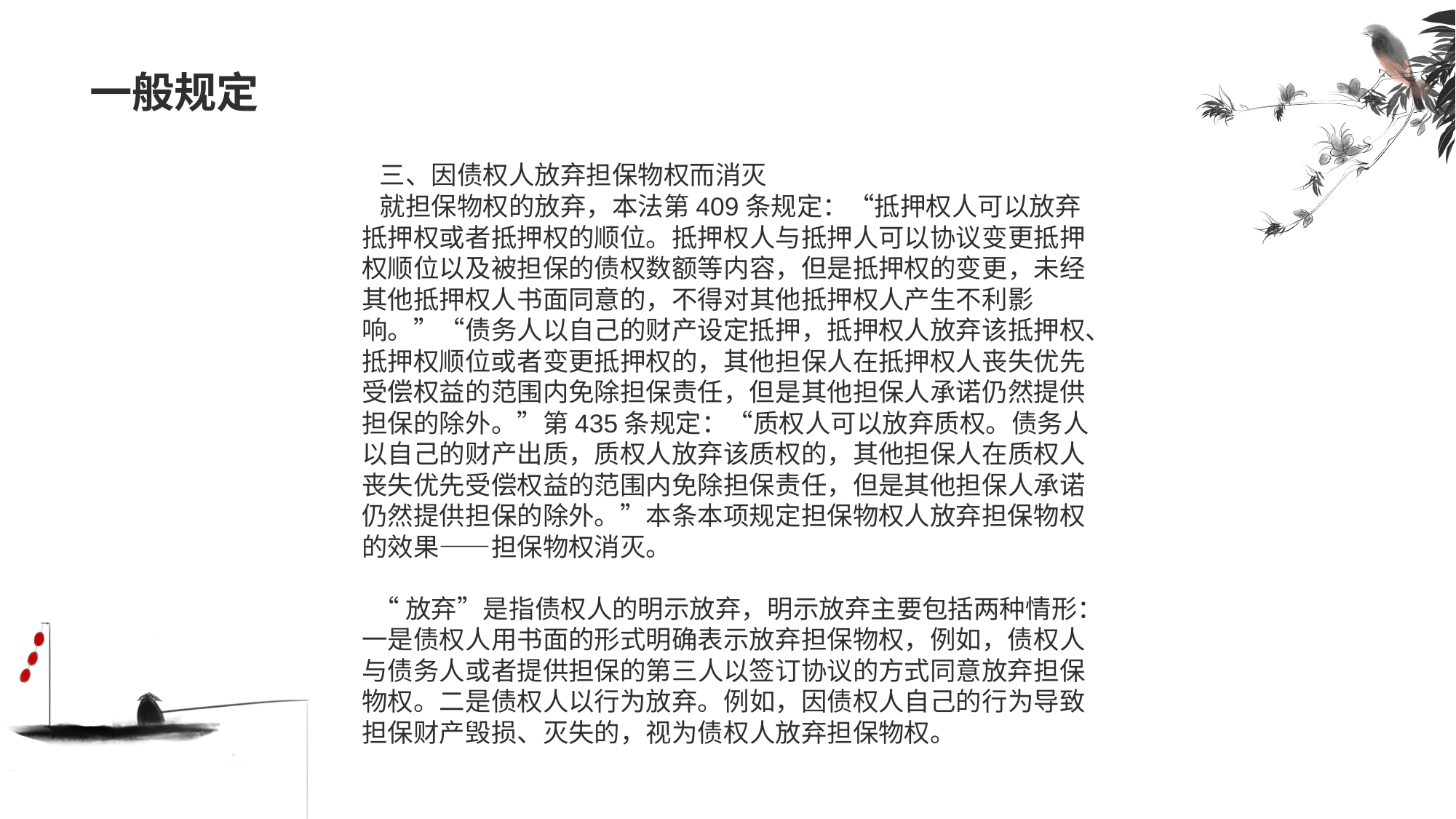

# 一般规定

  三、因债权人放弃担保物权而消灭
  就担保物权的放弃，本法第409条规定：“抵押权人可以放弃抵押权或者抵押权的顺位。抵押权人与抵押人可以协议变更抵押权顺位以及被担保的债权数额等内容，但是抵押权的变更，未经其他抵押权人书面同意的，不得对其他抵押权人产生不利影响。”“债务人以自己的财产设定抵押，抵押权人放弃该抵押权、抵押权顺位或者变更抵押权的，其他担保人在抵押权人丧失优先受偿权益的范围内免除担保责任，但是其他担保人承诺仍然提供担保的除外。”第435条规定：“质权人可以放弃质权。债务人以自己的财产出质，质权人放弃该质权的，其他担保人在质权人丧失优先受偿权益的范围内免除担保责任，但是其他担保人承诺仍然提供担保的除外。”本条本项规定担保物权人放弃担保物权的效果——担保物权消灭。

  “放弃”是指债权人的明示放弃，明示放弃主要包括两种情形：一是债权人用书面的形式明确表示放弃担保物权，例如，债权人与债务人或者提供担保的第三人以签订协议的方式同意放弃担保物权。二是债权人以行为放弃。例如，因债权人自己的行为导致担保财产毁损、灭失的，视为债权人放弃担保物权。
64